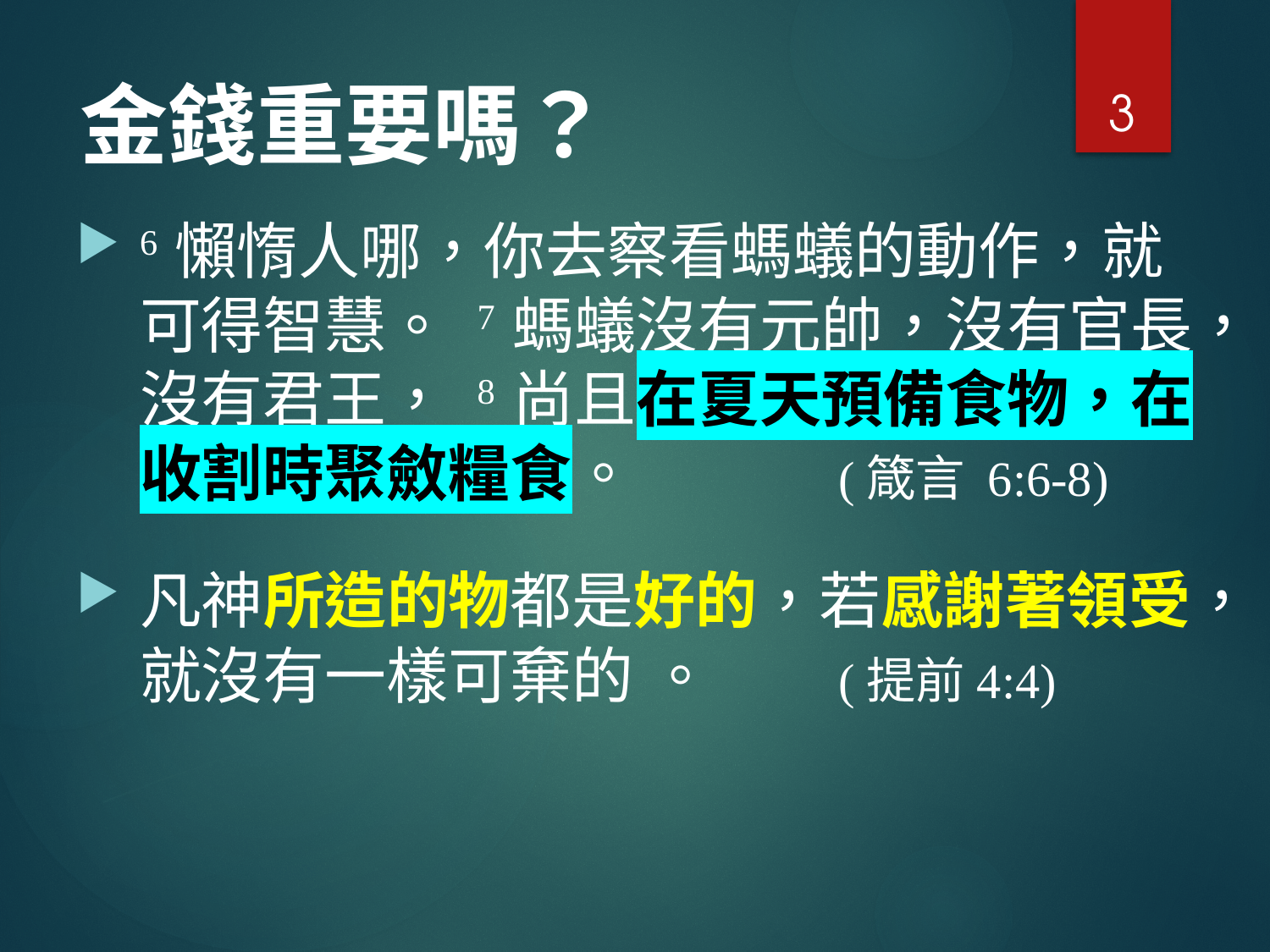

3
# 金錢重要嗎？
6 懶惰人哪，你去察看螞蟻的動作，就可得智慧。 7 螞蟻沒有元帥，沒有官長，沒有君王， 8 尚且在夏天預備食物，在收割時聚斂糧食。	(箴言 6:6-8)
凡神所造的物都是好的，若感謝著領受，就沒有一樣可棄的 。 	(提前4:4)